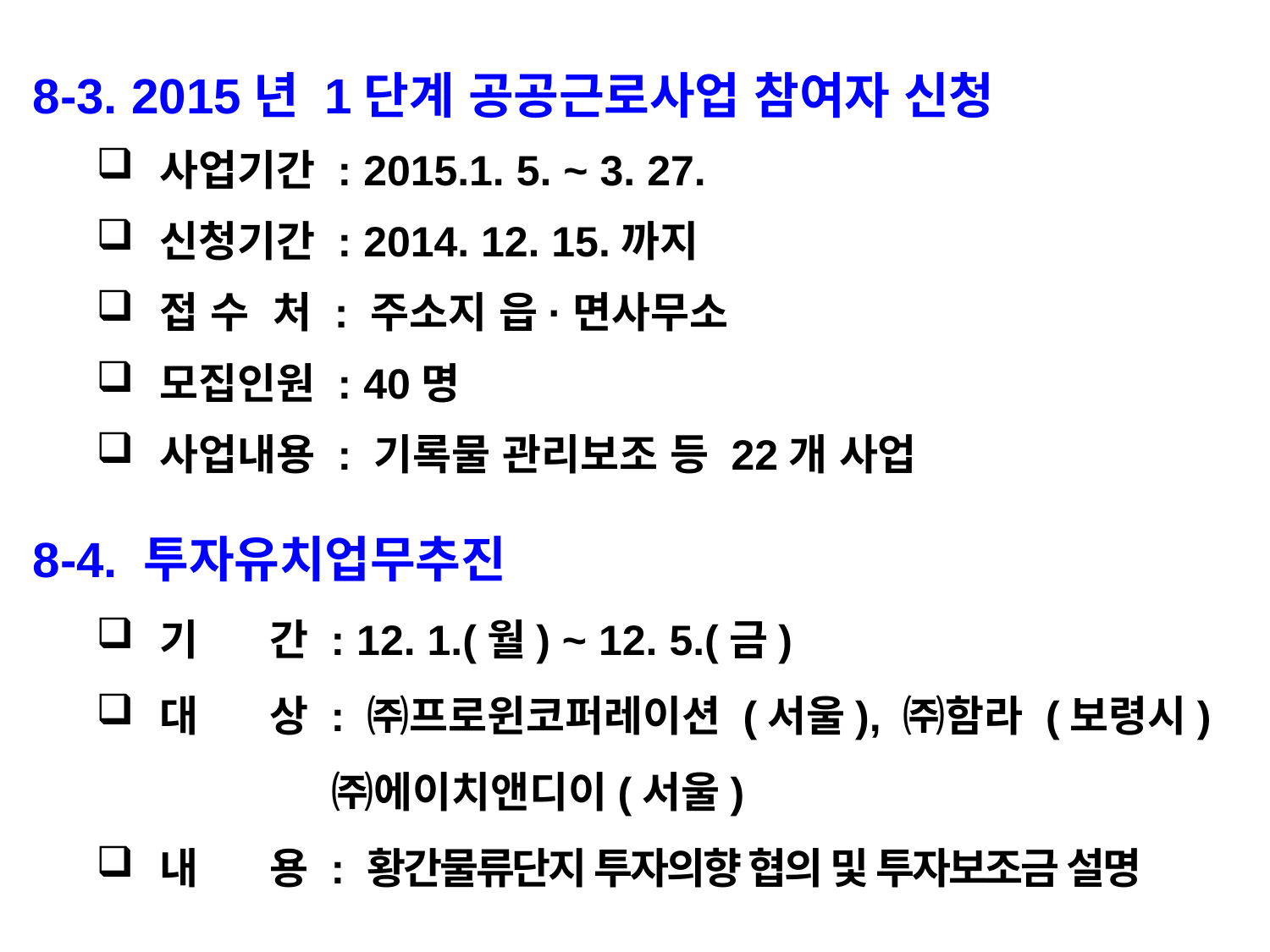

8-3. 2015년 1단계 공공근로사업 참여자 신청
사업기간 : 2015.1. 5. ~ 3. 27.
신청기간 : 2014. 12. 15.까지
접 수  처 : 주소지 읍·면사무소
모집인원 : 40명
사업내용 : 기록물 관리보조 등 22개 사업

8-4. 투자유치업무추진
기      간 : 12. 1.(월) ~ 12. 5.(금)
대      상 : ㈜프로윈코퍼레이션 (서울), ㈜함라 (보령시)
                   ㈜에이치앤디이(서울)
내      용 : 황간물류단지 투자의향 협의 및 투자보조금 설명